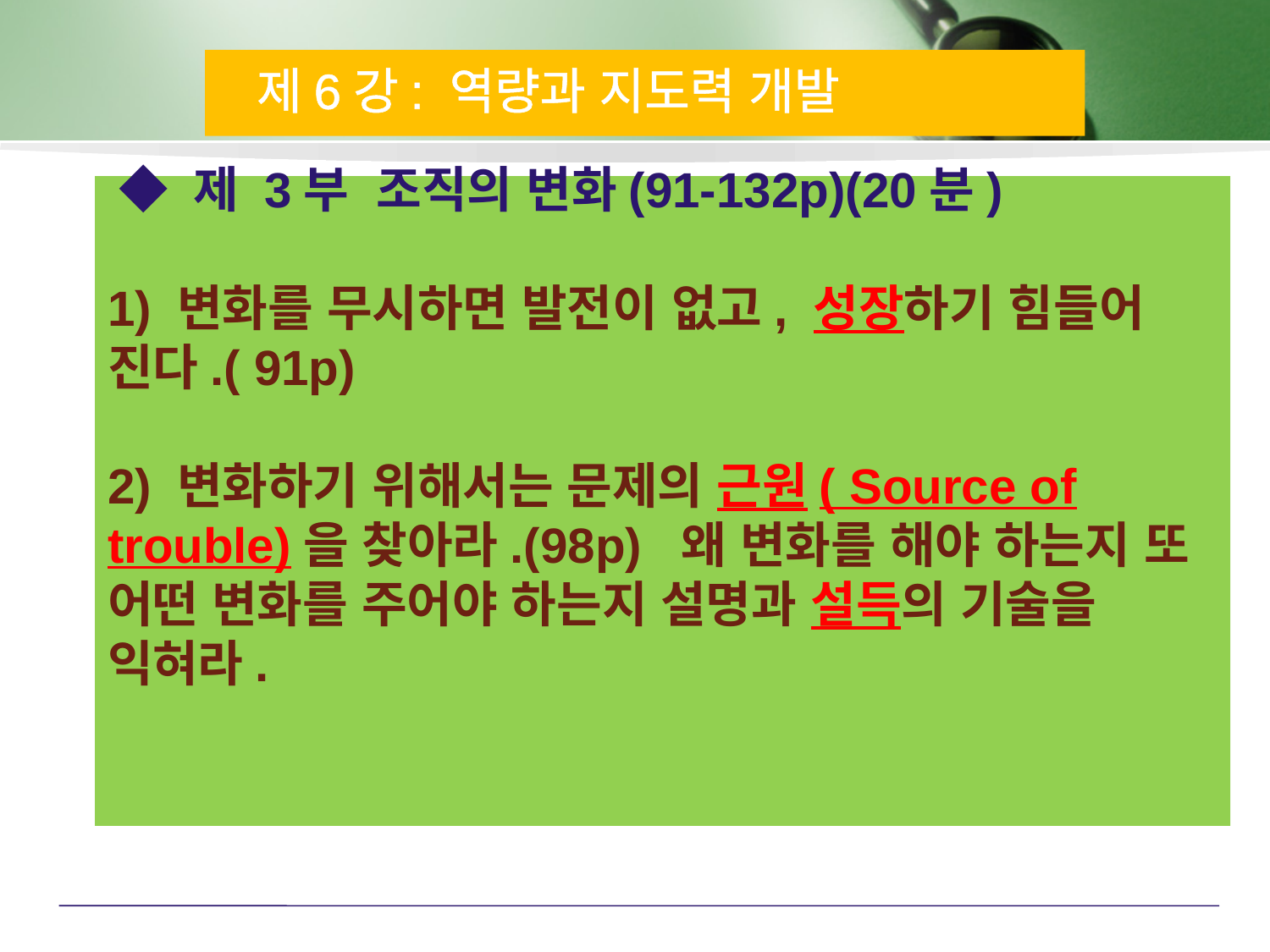

제6강: 역량과 지도력 개발
 ◆ 제 3부  조직의 변화(91-132p)(20분)
1) 변화를 무시하면 발전이 없고, 성장하기 힘들어 진다.( 91p)
2) 변화하기 위해서는 문제의 근원( Source of trouble)을 찾아라.(98p)  왜 변화를 해야 하는지 또 어떤 변화를 주어야 하는지 설명과 설득의 기술을 익혀라.